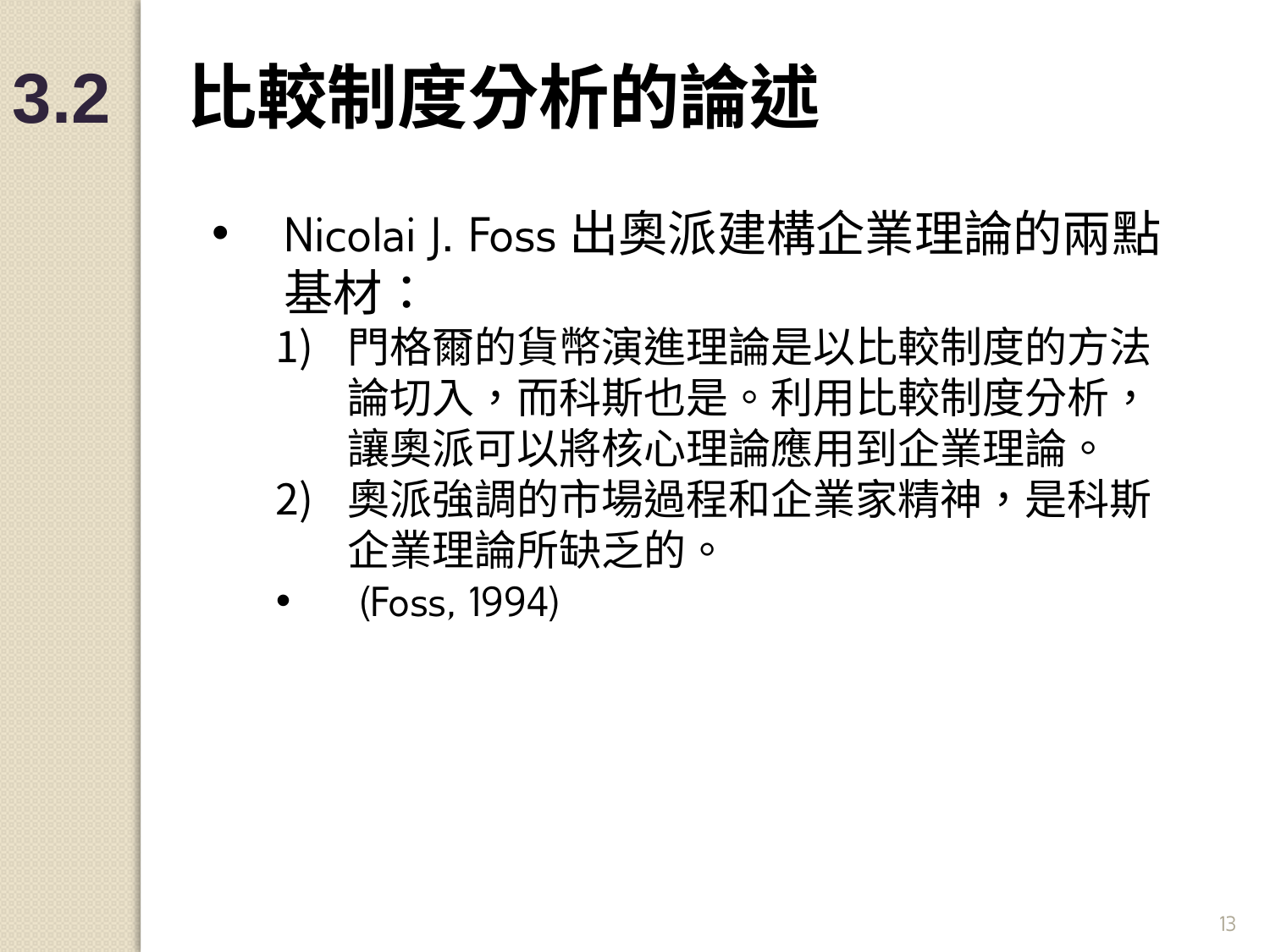

3.2   比較制度分析的論述
Nicolai J. Foss出奧派建構企業理論的兩點基材：
門格爾的貨幣演進理論是以比較制度的方法論切入，而科斯也是。利用比較制度分析，讓奧派可以將核心理論應用到企業理論。
奧派強調的市場過程和企業家精神，是科斯企業理論所缺乏的。
 (Foss, 1994)
13